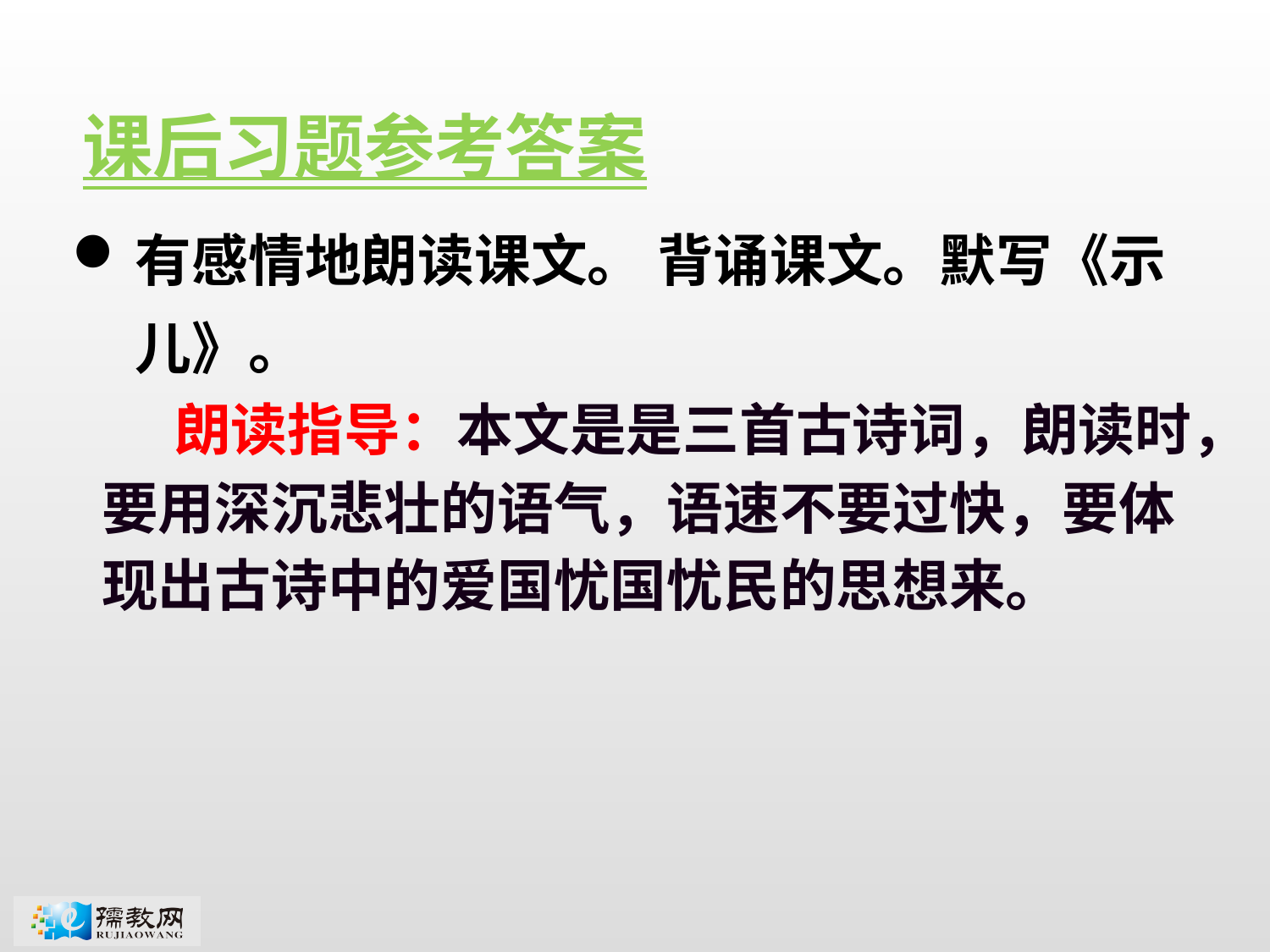

课后习题参考答案
有感情地朗读课文。 背诵课文。默写《示儿》。
    朗读指导：本文是是三首古诗词，朗读时，要用深沉悲壮的语气，语速不要过快，要体现出古诗中的爱国忧国忧民的思想来。